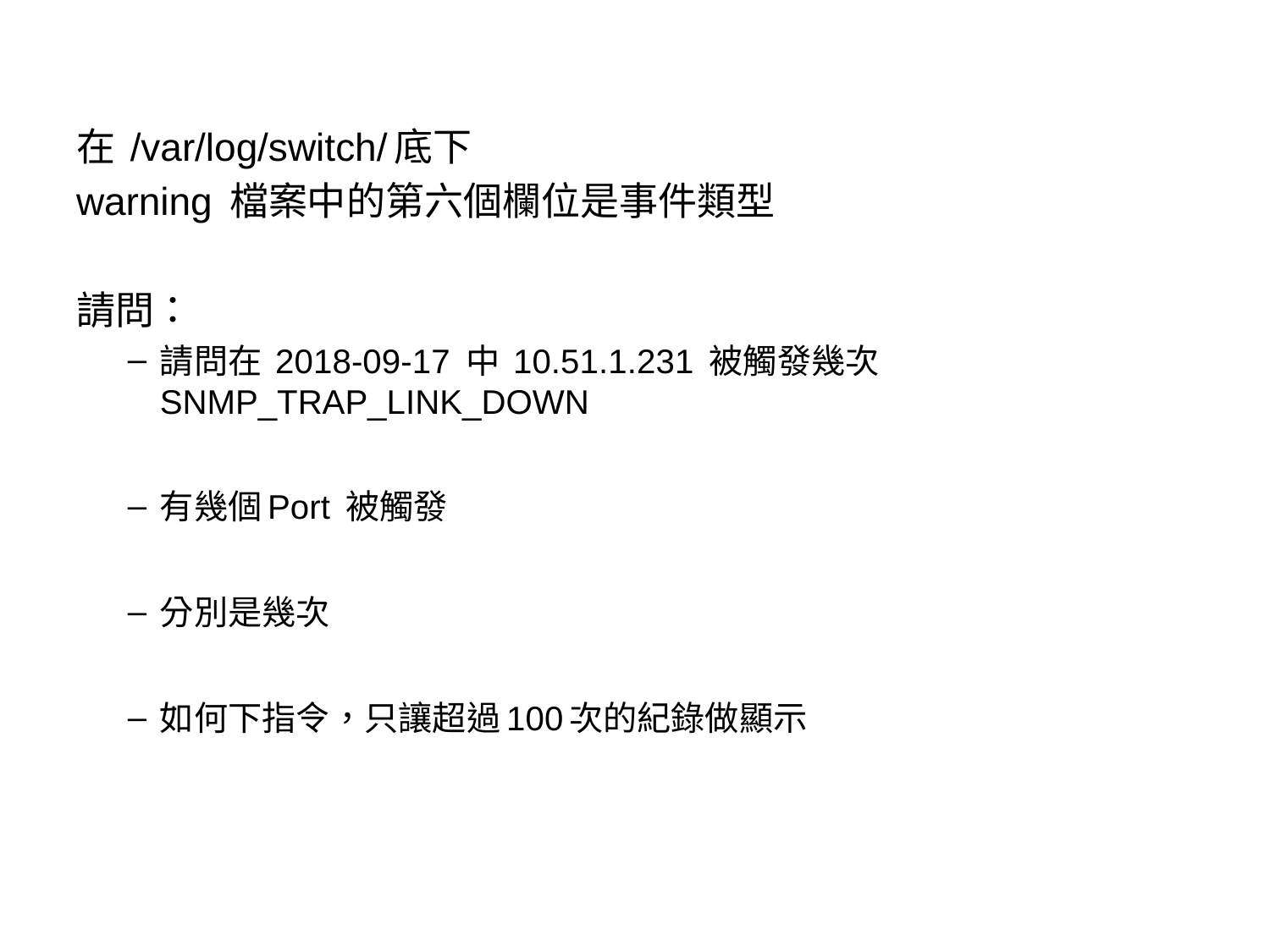

在 /var/log/switch/底下
warning 檔案中的第六個欄位是事件類型

請問：
請問在 2018-09-17 中 10.51.1.231 被觸發幾次 SNMP_TRAP_LINK_DOWN

有幾個Port 被觸發

分別是幾次

如何下指令，只讓超過100次的紀錄做顯示